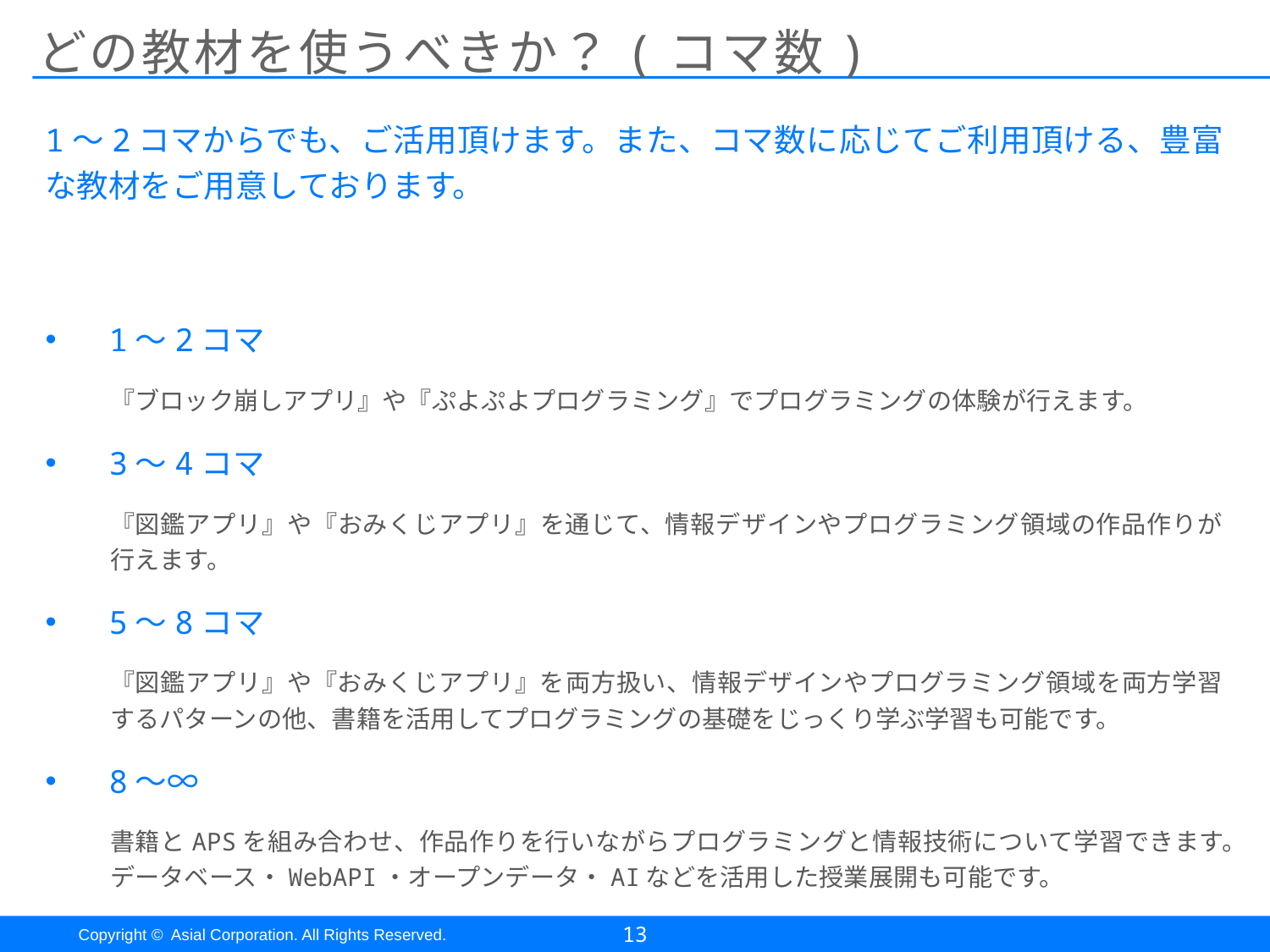

# どの教材を使うべきか？(コマ数)
1～2コマからでも、ご活用頂けます。また、コマ数に応じてご利用頂ける、豊富な教材をご用意しております。
1～2コマ
『ブロック崩しアプリ』や『ぷよぷよプログラミング』でプログラミングの体験が行えます。
3～4コマ
『図鑑アプリ』や『おみくじアプリ』を通じて、情報デザインやプログラミング領域の作品作りが行えます。
5～8コマ
『図鑑アプリ』や『おみくじアプリ』を両方扱い、情報デザインやプログラミング領域を両方学習するパターンの他、書籍を活用してプログラミングの基礎をじっくり学ぶ学習も可能です。
8～∞
書籍とAPSを組み合わせ、作品作りを行いながらプログラミングと情報技術について学習できます。データベース・WebAPI・オープンデータ・AIなどを活用した授業展開も可能です。
13